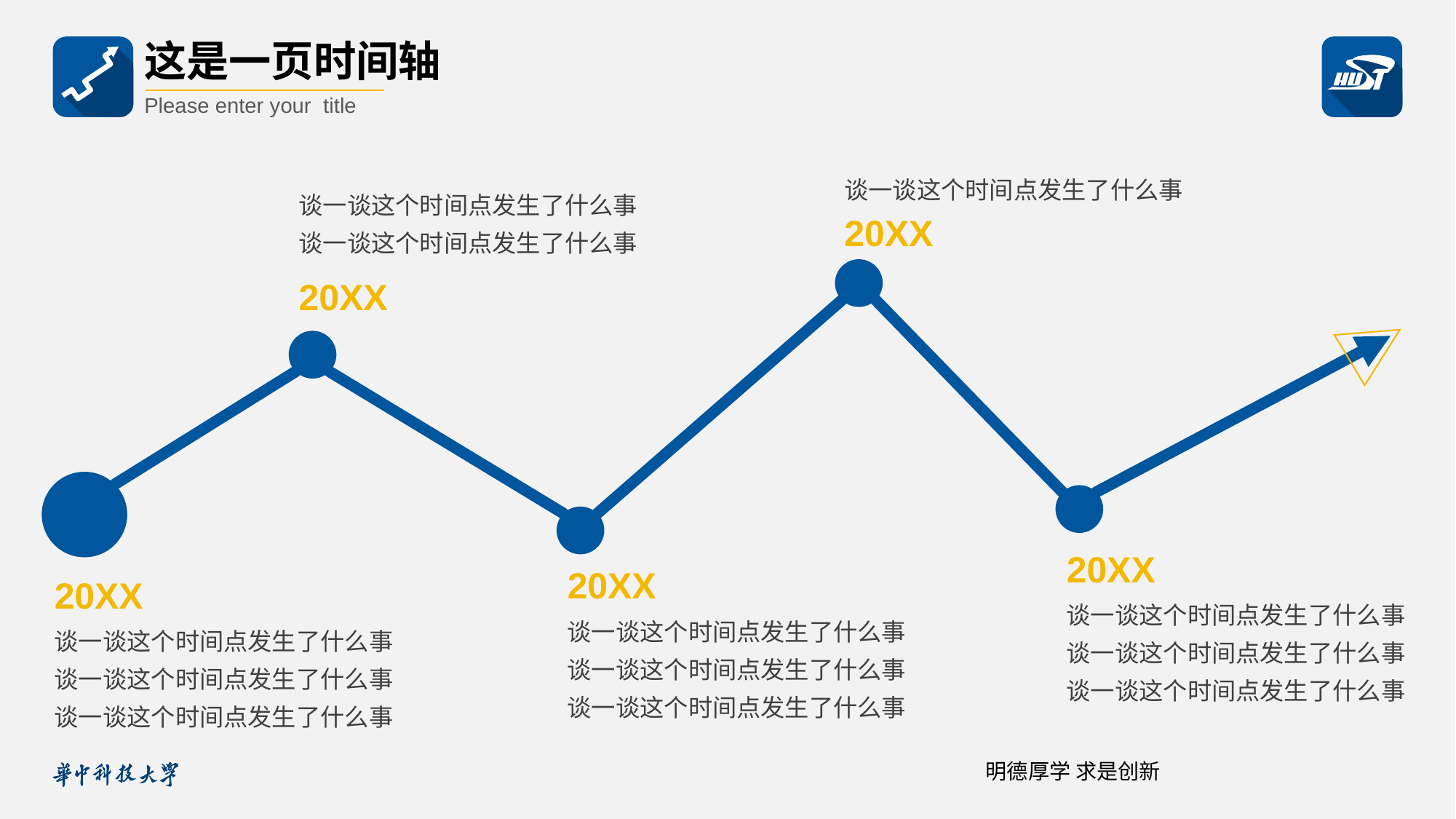

这是一页时间轴
Please enter your  title
谈一谈这个时间点发生了什么事
谈一谈这个时间点发生了什么事
谈一谈这个时间点发生了什么事
20XX
20XX
20XX
20XX
20XX
谈一谈这个时间点发生了什么事
谈一谈这个时间点发生了什么事
谈一谈这个时间点发生了什么事
谈一谈这个时间点发生了什么事
谈一谈这个时间点发生了什么事
谈一谈这个时间点发生了什么事
谈一谈这个时间点发生了什么事
谈一谈这个时间点发生了什么事
谈一谈这个时间点发生了什么事